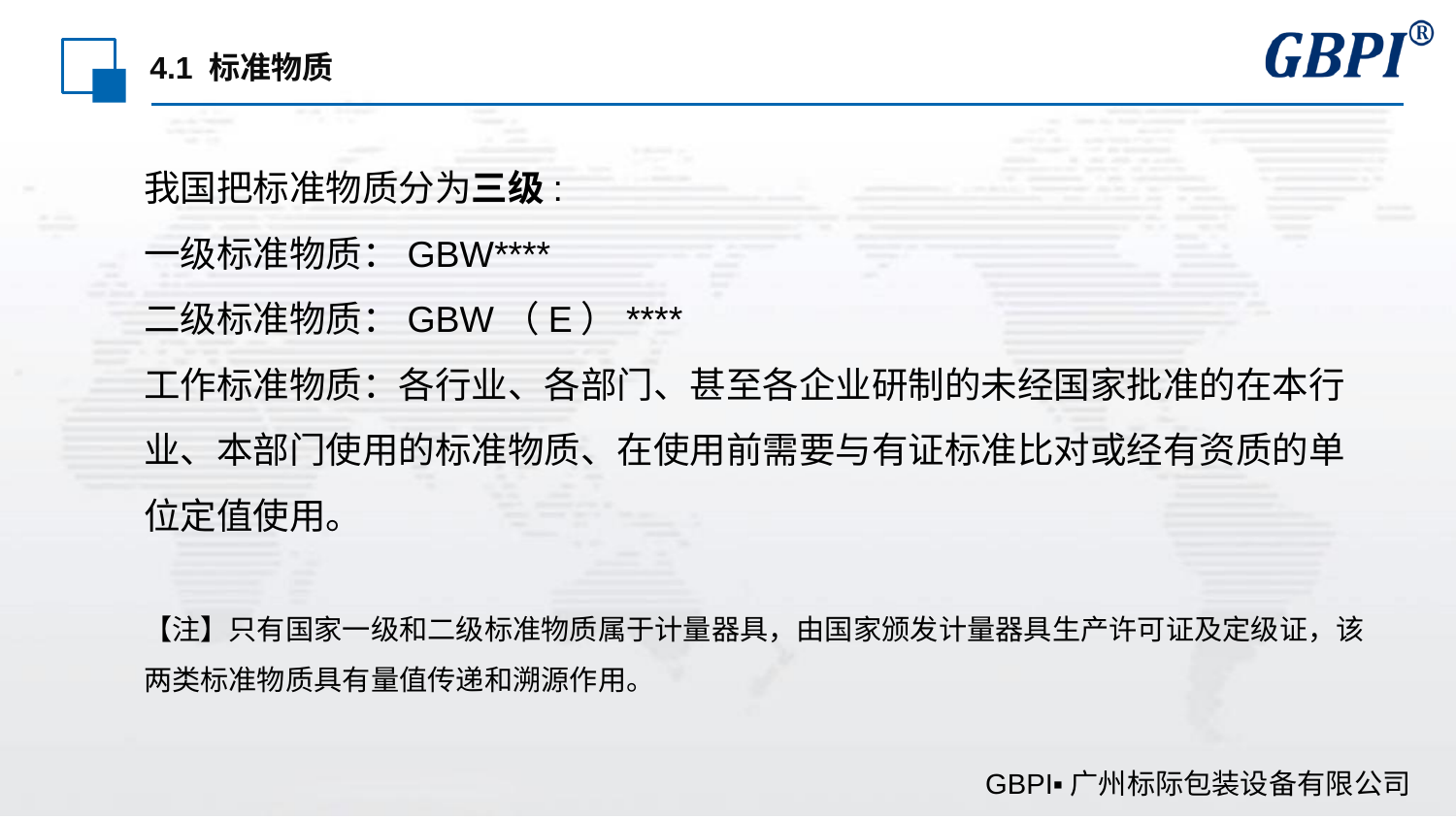

# 4.1 标准物质
我国把标准物质分为三级:
一级标准物质：GBW****
二级标准物质：GBW（E）****
工作标准物质：各行业、各部门、甚至各企业研制的未经国家批准的在本行业、本部门使用的标准物质、在使用前需要与有证标准比对或经有资质的单位定值使用。

【注】只有国家一级和二级标准物质属于计量器具，由国家颁发计量器具生产许可证及定级证，该两类标准物质具有量值传递和溯源作用。